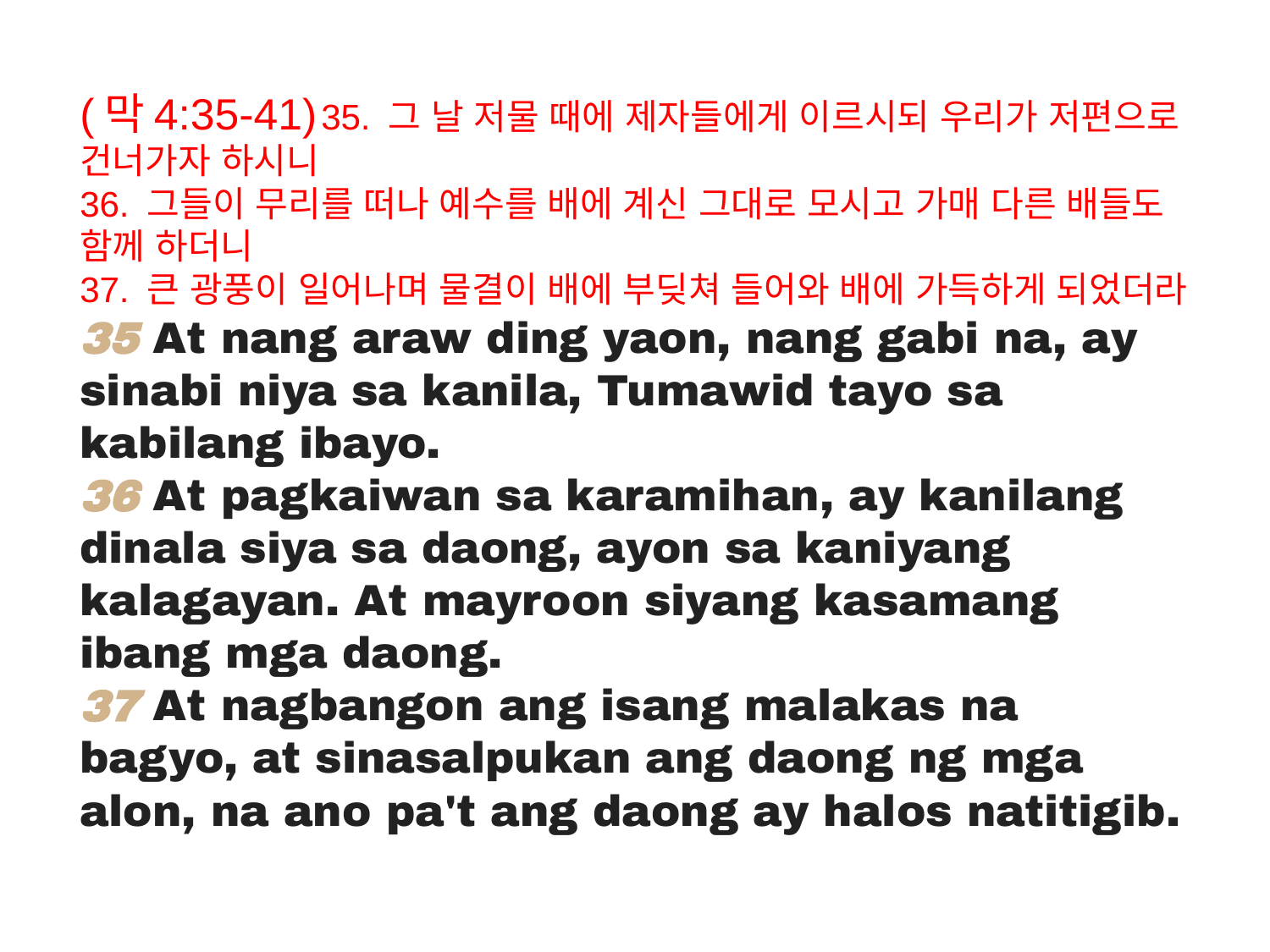

# (막4:35-41) 35. 그 날 저물 때에 제자들에게 이르시되 우리가 저편으로 건너가자 하시니 36. 그들이 무리를 떠나 예수를 배에 계신 그대로 모시고 가매 다른 배들도 함께 하더니 37. 큰 광풍이 일어나며 물결이 배에 부딪쳐 들어와 배에 가득하게 되었더라 35 At nang araw ding yaon, nang gabi na, ay sinabi niya sa kanila, Tumawid tayo sa kabilang ibayo. 36 At pagkaiwan sa karamihan, ay kanilang dinala siya sa daong, ayon sa kaniyang kalagayan. At mayroon siyang kasamang ibang mga daong. 37 At nagbangon ang isang malakas na bagyo, at sinasalpukan ang daong ng mga alon, na ano pa't ang daong ay halos natitigib.